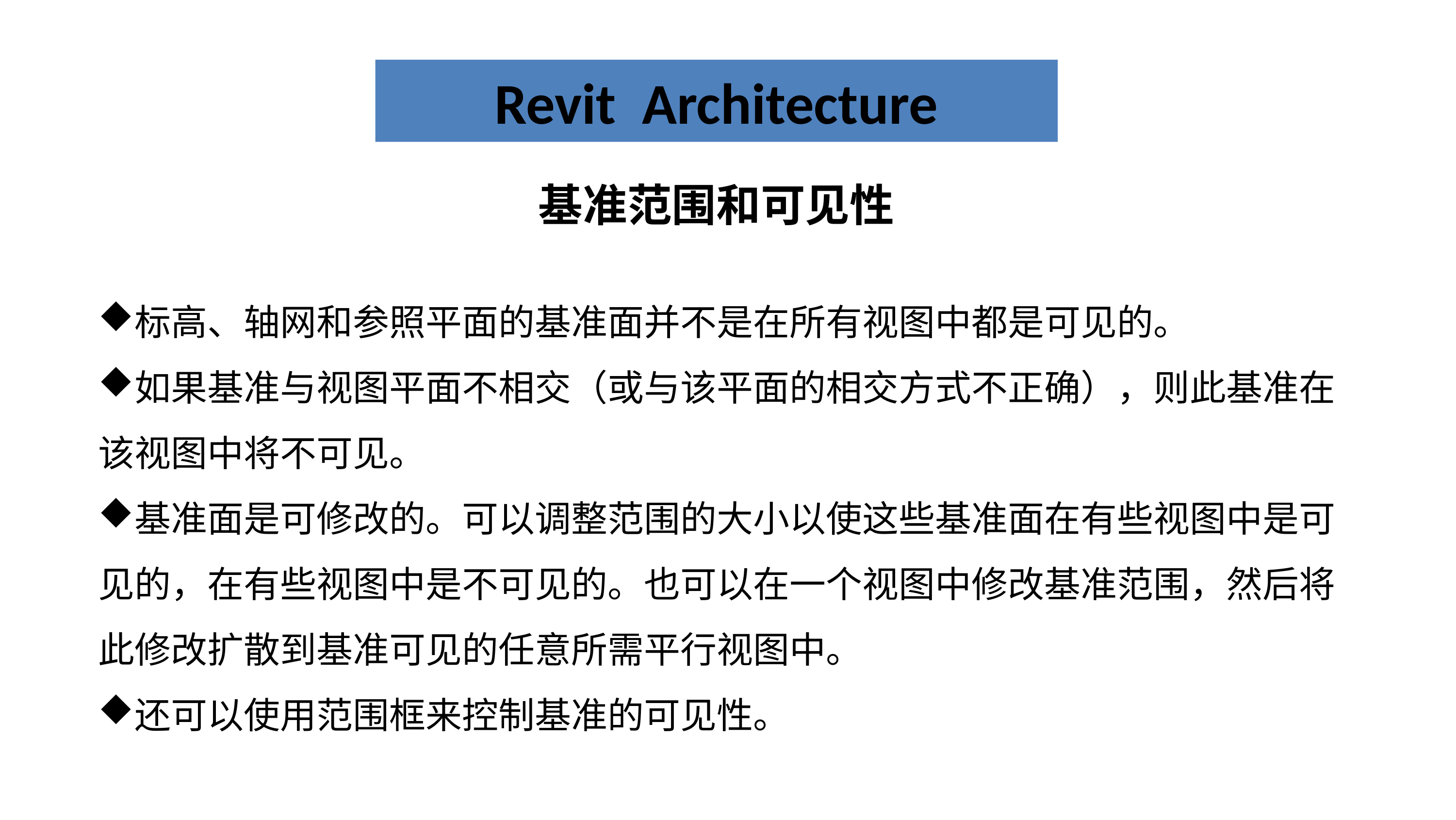

Revit  Architecture
基准范围和可见性
标高、轴网和参照平面的基准面并不是在所有视图中都是可见的。
如果基准与视图平面不相交（或与该平面的相交方式不正确），则此基准在该视图中将不可见。
基准面是可修改的。可以调整范围的大小以使这些基准面在有些视图中是可见的，在有些视图中是不可见的。也可以在一个视图中修改基准范围，然后将此修改扩散到基准可见的任意所需平行视图中。
还可以使用范围框来控制基准的可见性。